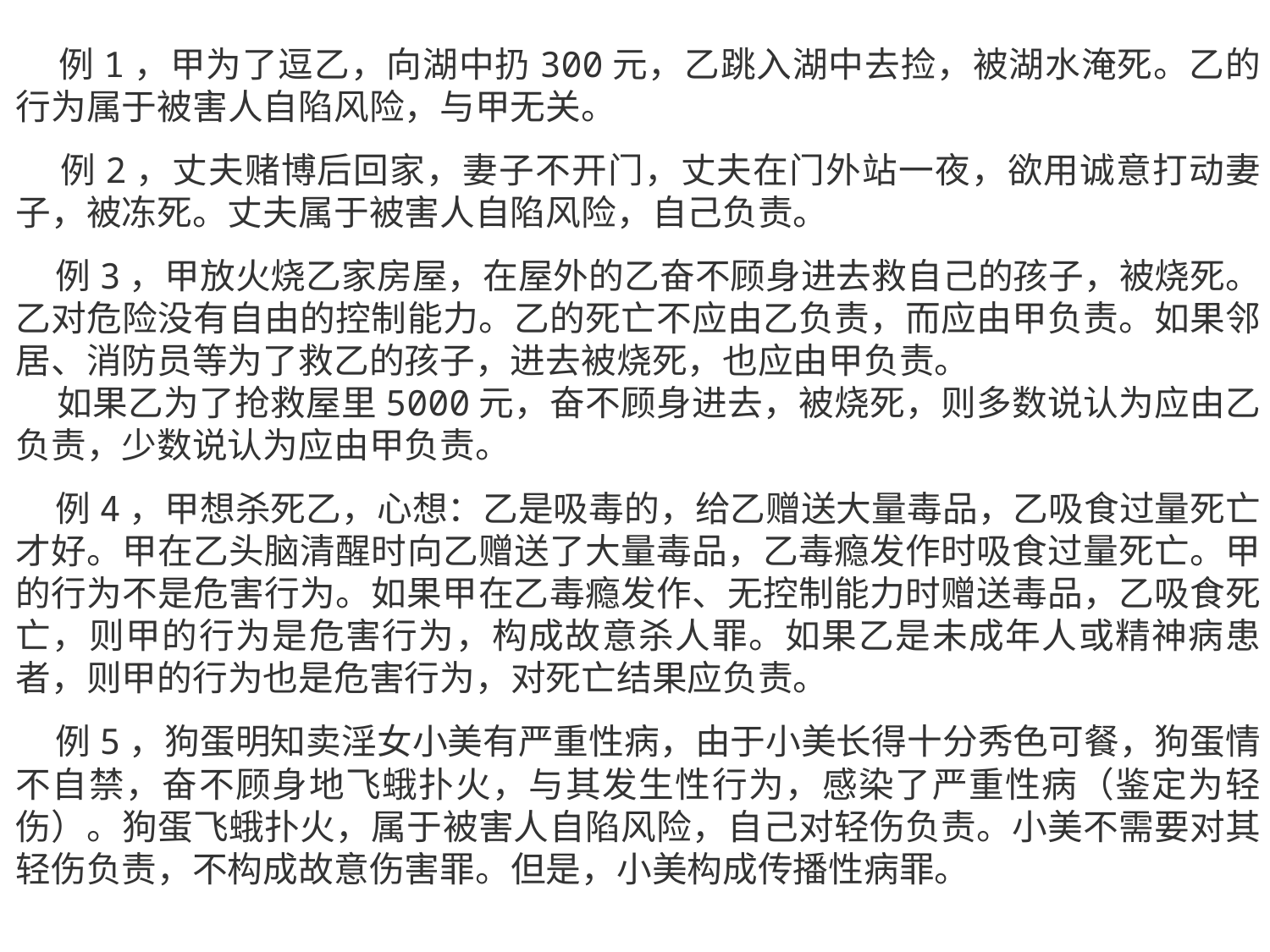

例1，甲为了逗乙，向湖中扔300元，乙跳入湖中去捡，被湖水淹死。乙的行为属于被害人自陷风险，与甲无关。

    例2，丈夫赌博后回家，妻子不开门，丈夫在门外站一夜，欲用诚意打动妻子，被冻死。丈夫属于被害人自陷风险，自己负责。

    例3，甲放火烧乙家房屋，在屋外的乙奋不顾身进去救自己的孩子，被烧死。乙对危险没有自由的控制能力。乙的死亡不应由乙负责，而应由甲负责。如果邻居、消防员等为了救乙的孩子，进去被烧死，也应由甲负责。
    如果乙为了抢救屋里5000元，奋不顾身进去，被烧死，则多数说认为应由乙负责，少数说认为应由甲负责。

    例4，甲想杀死乙，心想：乙是吸毒的，给乙赠送大量毒品，乙吸食过量死亡才好。甲在乙头脑清醒时向乙赠送了大量毒品，乙毒瘾发作时吸食过量死亡。甲的行为不是危害行为。如果甲在乙毒瘾发作、无控制能力时赠送毒品，乙吸食死亡，则甲的行为是危害行为，构成故意杀人罪。如果乙是未成年人或精神病患者，则甲的行为也是危害行为，对死亡结果应负责。

    例5，狗蛋明知卖淫女小美有严重性病，由于小美长得十分秀色可餐，狗蛋情不自禁，奋不顾身地飞蛾扑火，与其发生性行为，感染了严重性病（鉴定为轻伤）。狗蛋飞蛾扑火，属于被害人自陷风险，自己对轻伤负责。小美不需要对其轻伤负责，不构成故意伤害罪。但是，小美构成传播性病罪。